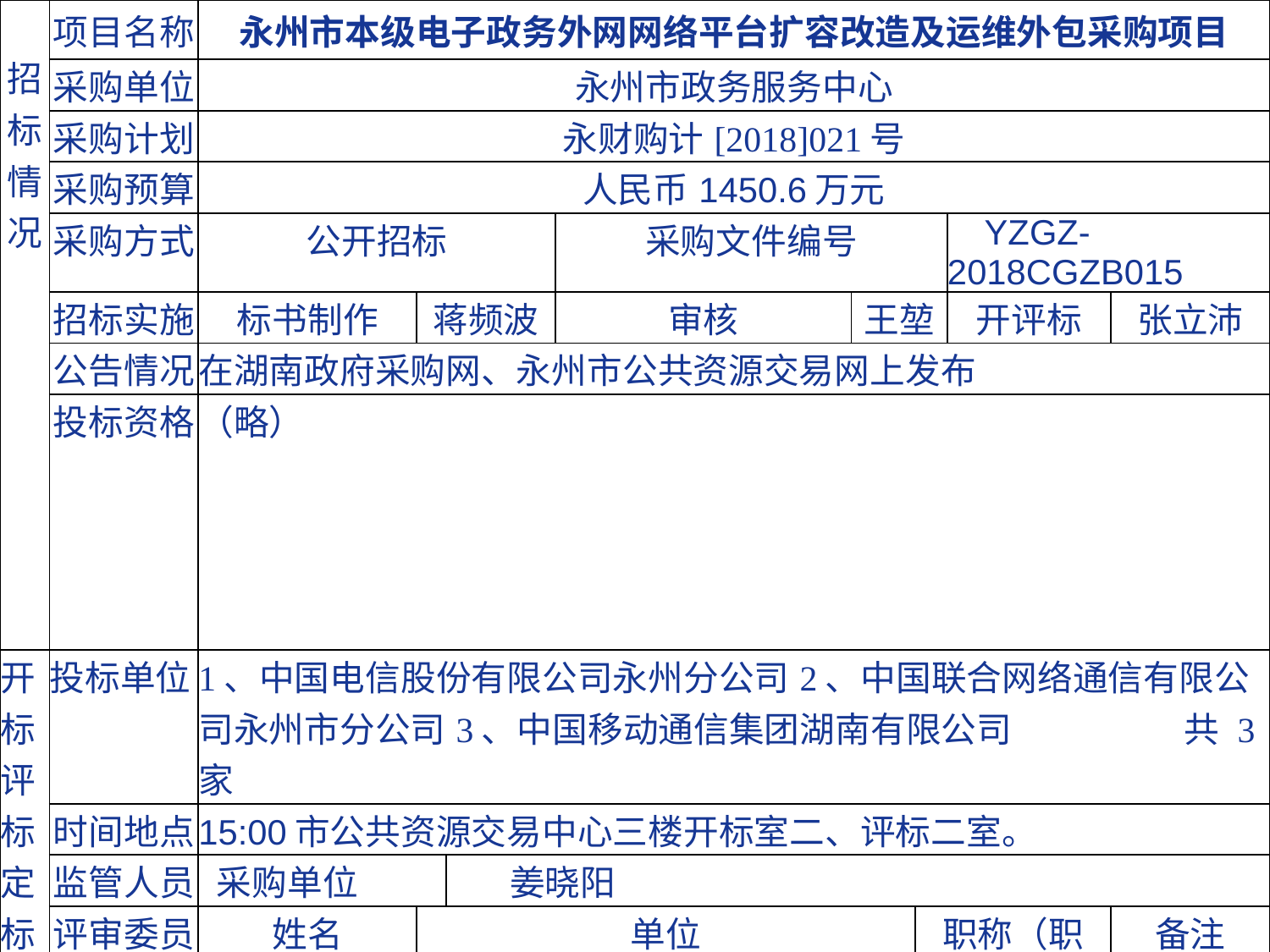

| 招标情况 | 项目名称 | 永州市本级电子政务外网网络平台扩容改造及运维外包采购项目 |  |  |  |  |  |  |  |  |  |
| --- | --- | --- | --- | --- | --- | --- | --- | --- | --- | --- | --- |
|  | 采购单位 | 永州市政务服务中心 |  |  |  |  |  |  |  |  |  |
|  | 采购计划 | 永财购计[2018]021号 |  |  |  |  |  |  |  |  |  |
|  | 采购预算 | 人民币1450.6万元 |  |  |  |  |  |  |  |  |  |
|  | 采购方式 | 公开招标 |  |  | 采购文件编号 |  |  | YZGZ-2018CGZB015 |  |  |  |
|  | 招标实施 | 标书制作 | 蒋频波 |  | 审核 | 王堃 |  | 开评标 |  | 张立沛 |  |
|  | 公告情况 | 在湖南政府采购网、永州市公共资源交易网上发布 |  |  |  |  |  |  |  |  |  |
|  | 投标资格 | （略） |  |  |  |  |  |  |  |  |  |
| 开标评标定标情况 | 投标单位 | 1、中国电信股份有限公司永州分公司2、中国联合网络通信有限公司永州市分公司3、中国移动通信集团湖南有限公司 共 3 家 |  |  |  |  |  |  |  |  |  |
|  | 时间地点 | 15:00市公共资源交易中心三楼开标室二、评标二室。 |  |  |  |  |  |  |  |  |  |
|  | 监管人员 | 采购单位 |  | 姜晓阳 |  |  |  |  |  |  |  |
|  | 评审委员会 | 姓名 | 单位 |  |  |  | 职称（职务） |  |  | 备注 |  |
|  |  | 7个评委名单（略）… |  |  |  |  |  |  |  |  |  |
|  | 评标办法 | 综合评分法 |  |  |  |  |  |  |  |  |  |
|  | 开标评 标情况 | 投标单位 |  |  |  | 报价（元） |  |  | 得分 |  | 排序 |
|  |  | 中国电信股份有限公司永州分公司 |  |  |  | 12350913.00 |  |  | 580.35 |  | 2 |
|  |  | 中国联合网络通信有限公司永州市分公司 |  |  |  | 12895678.00 |  |  | 258.76 |  | 3 |
|  |  | 中国移动通信集团湖南有限公司 |  |  |  | 3975800.00 |  |  | 635 |  | 1 |
|  | 定　标 | 经综合评定中国移动通信集团湖南有限公司被确定为中标单位，中标金额为人民币叁佰玖拾柒万伍仟捌佰元整（¥3975800.00） |  |  |  |  |  |  |  |  |  |
Martin_Eden